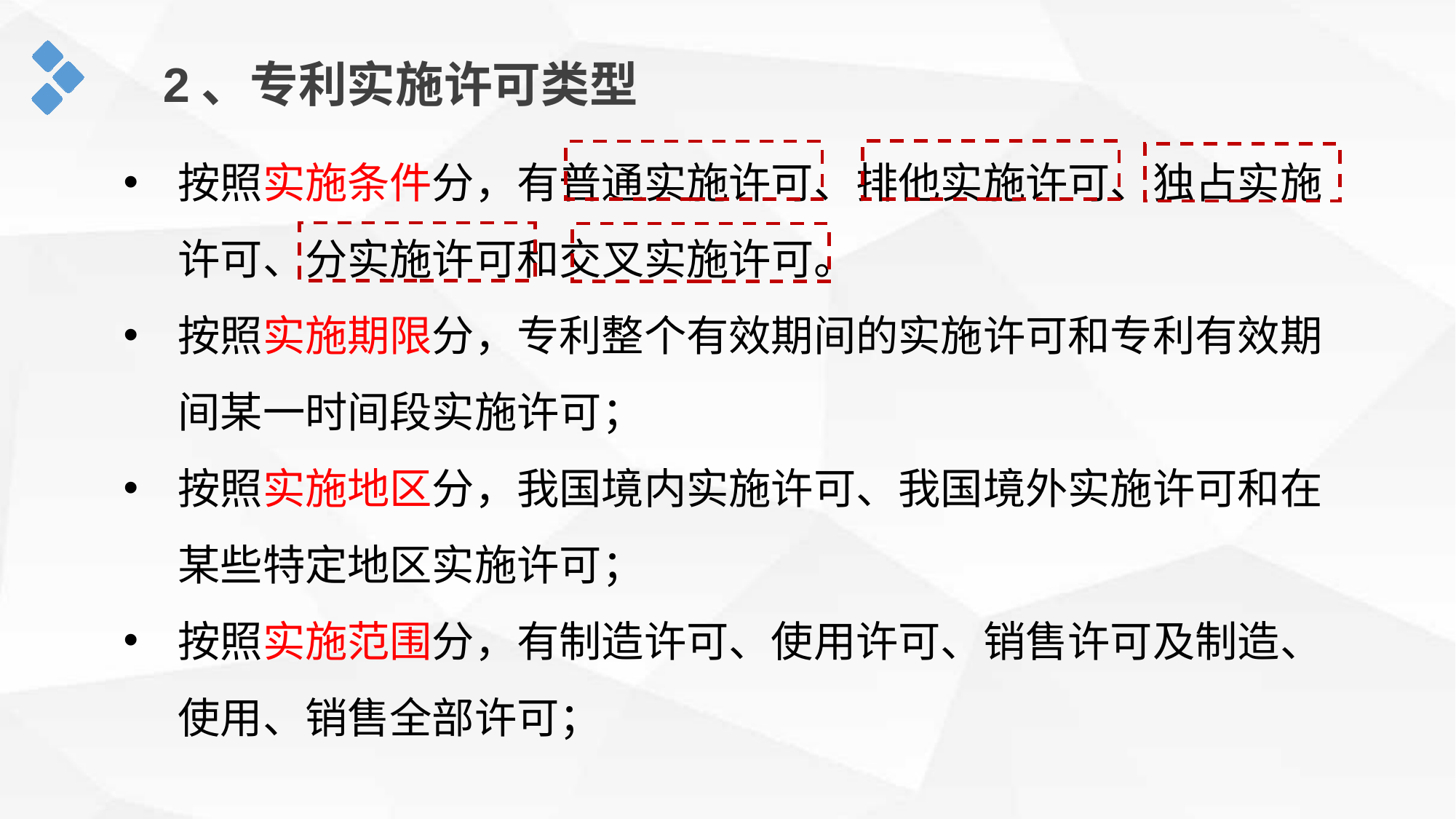

2、专利实施许可类型

按照实施条件分，有普通实施许可、排他实施许可、独占实施许可、分实施许可和交叉实施许可。
按照实施期限分，专利整个有效期间的实施许可和专利有效期间某一时间段实施许可；
按照实施地区分，我国境内实施许可、我国境外实施许可和在某些特定地区实施许可；
按照实施范围分，有制造许可、使用许可、销售许可及制造、使用、销售全部许可；

延时符